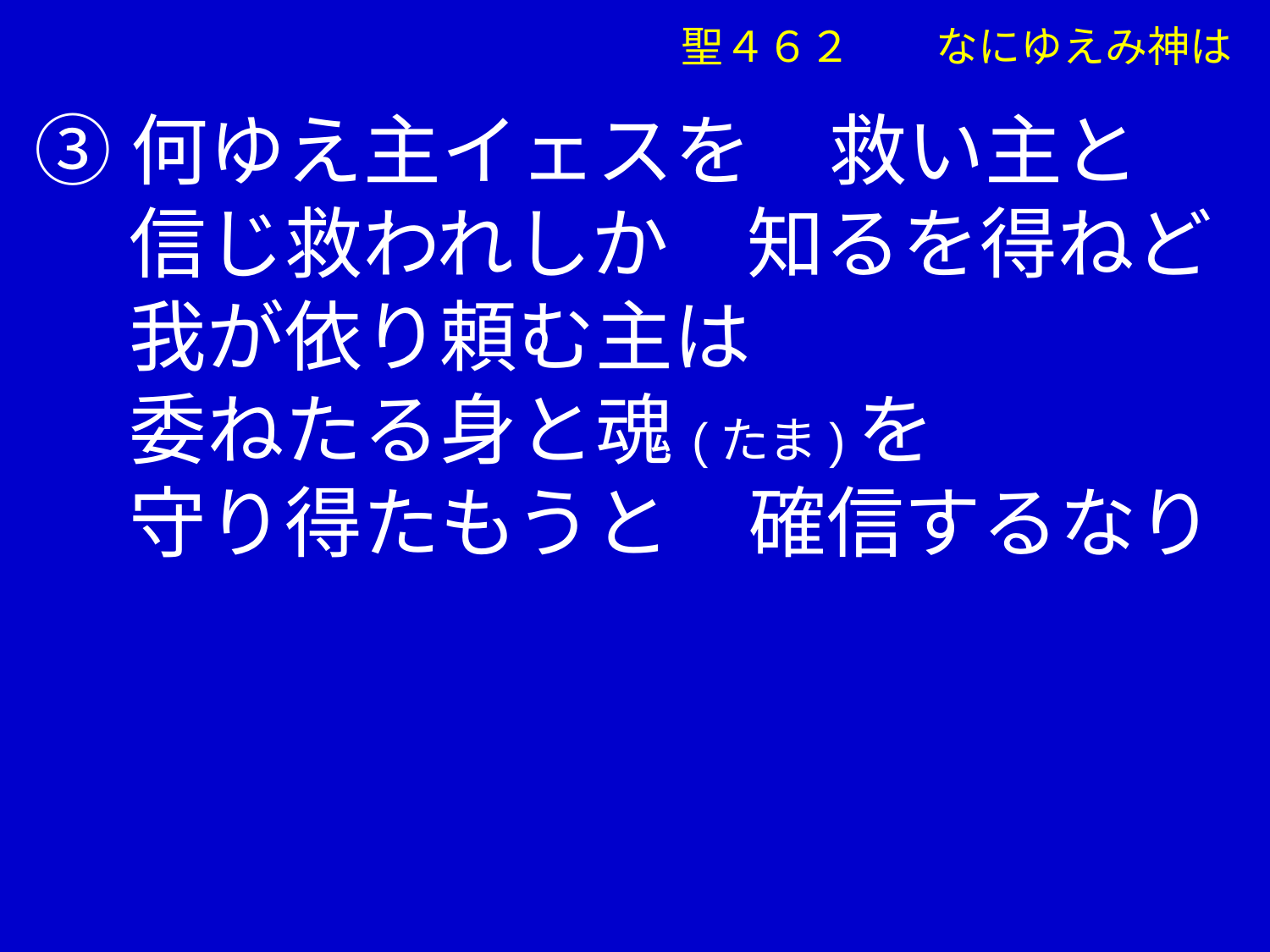

③何ゆえ主イェスを　救い主と
　 信じ救われしか　知るを得ねど
　 我が依り頼む主は
　 委ねたる身と魂(たま)を
　 守り得たもうと　確信するなり
聖４６２　　なにゆえみ神は